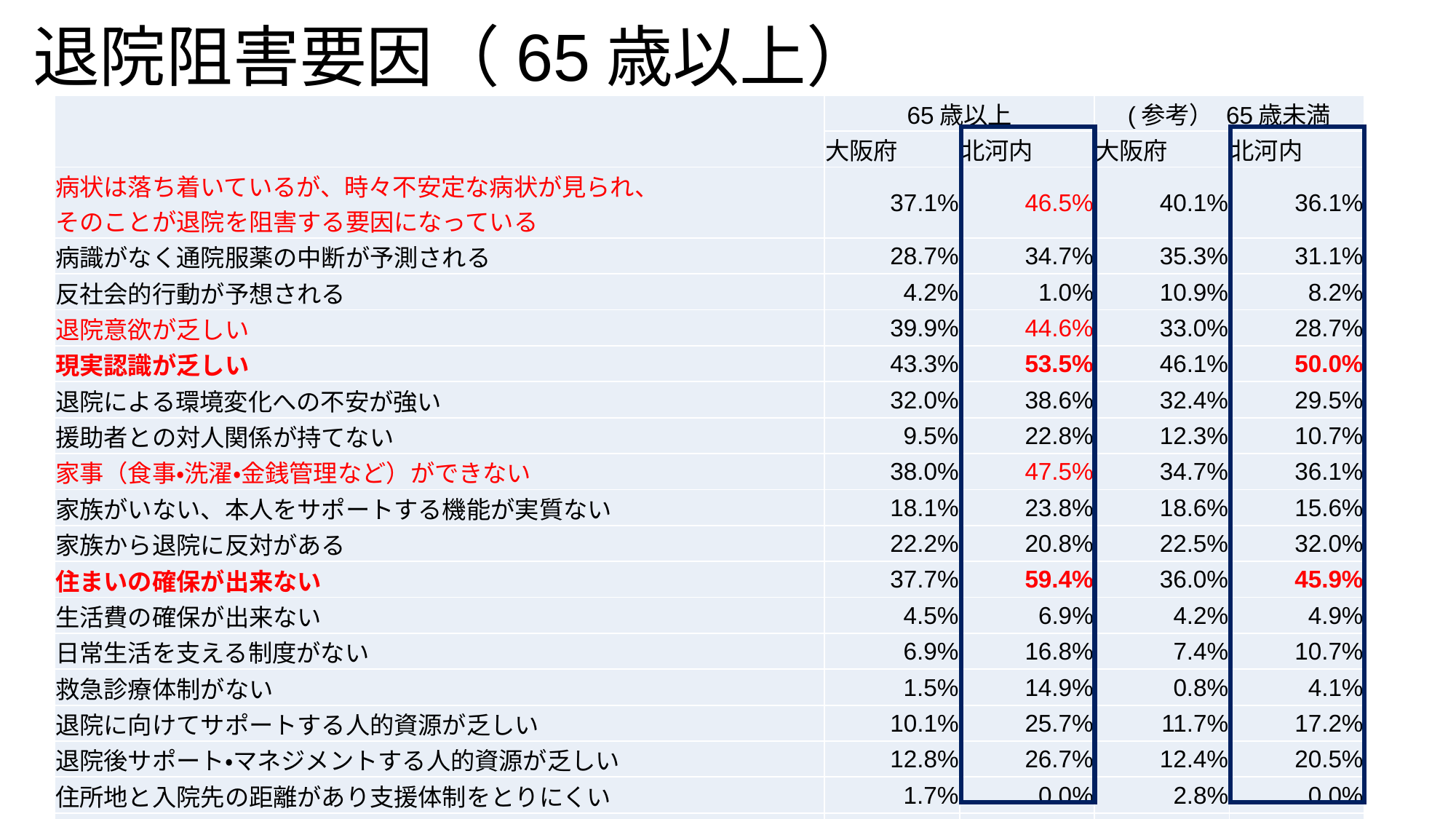

# 退院阻害要因（65歳以上）
|  | 65歳以上 |  | (参考） 65歳未満 |  |
| --- | --- | --- | --- | --- |
|  | 大阪府 | 北河内 | 大阪府 | 北河内 |
| 病状は落ち着いているが、時々不安定な病状が見られ、 そのことが退院を阻害する要因になっている | 37.1% | 46.5% | 40.1% | 36.1% |
| 病識がなく通院服薬の中断が予測される | 28.7% | 34.7% | 35.3% | 31.1% |
| 反社会的行動が予想される | 4.2% | 1.0% | 10.9% | 8.2% |
| 退院意欲が乏しい | 39.9% | 44.6% | 33.0% | 28.7% |
| 現実認識が乏しい | 43.3% | 53.5% | 46.1% | 50.0% |
| 退院による環境変化への不安が強い | 32.0% | 38.6% | 32.4% | 29.5% |
| 援助者との対人関係が持てない | 9.5% | 22.8% | 12.3% | 10.7% |
| 家事（食事・洗濯・金銭管理など）ができない | 38.0% | 47.5% | 34.7% | 36.1% |
| 家族がいない、本人をサポートする機能が実質ない | 18.1% | 23.8% | 18.6% | 15.6% |
| 家族から退院に反対がある | 22.2% | 20.8% | 22.5% | 32.0% |
| 住まいの確保が出来ない | 37.7% | 59.4% | 36.0% | 45.9% |
| 生活費の確保が出来ない | 4.5% | 6.9% | 4.2% | 4.9% |
| 日常生活を支える制度がない | 6.9% | 16.8% | 7.4% | 10.7% |
| 救急診療体制がない | 1.5% | 14.9% | 0.8% | 4.1% |
| 退院に向けてサポートする人的資源が乏しい | 10.1% | 25.7% | 11.7% | 17.2% |
| 退院後サポート・マネジメントする人的資源が乏しい | 12.8% | 26.7% | 12.4% | 20.5% |
| 住所地と入院先の距離があり支援体制をとりにくい | 1.7% | 0.0% | 2.8% | 0.0% |
| その他の退院阻害要因がある | 6.9% | 12.9% | 8.1% | 8.2% |